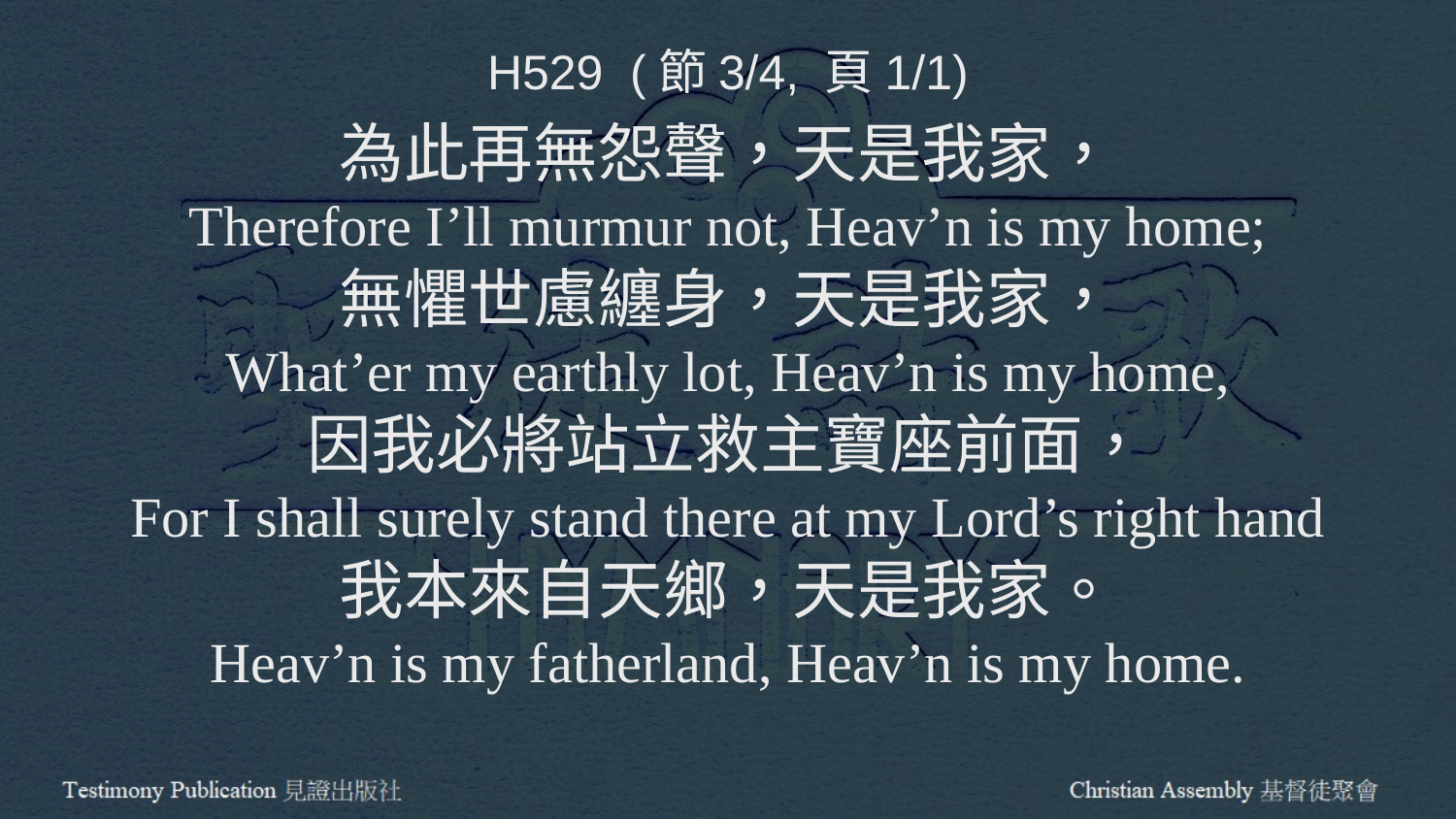

H529  (節3/4, 頁1/1)
為此再無怨聲，天是我家，
Therefore I’ll murmur not, Heav’n is my home;
無懼世慮纏身，天是我家，
What’er my earthly lot, Heav’n is my home,
因我必將站立救主寶座前面，
For I shall surely stand there at my Lord’s right hand
我本來自天鄉，天是我家。
Heav’n is my fatherland, Heav’n is my home.